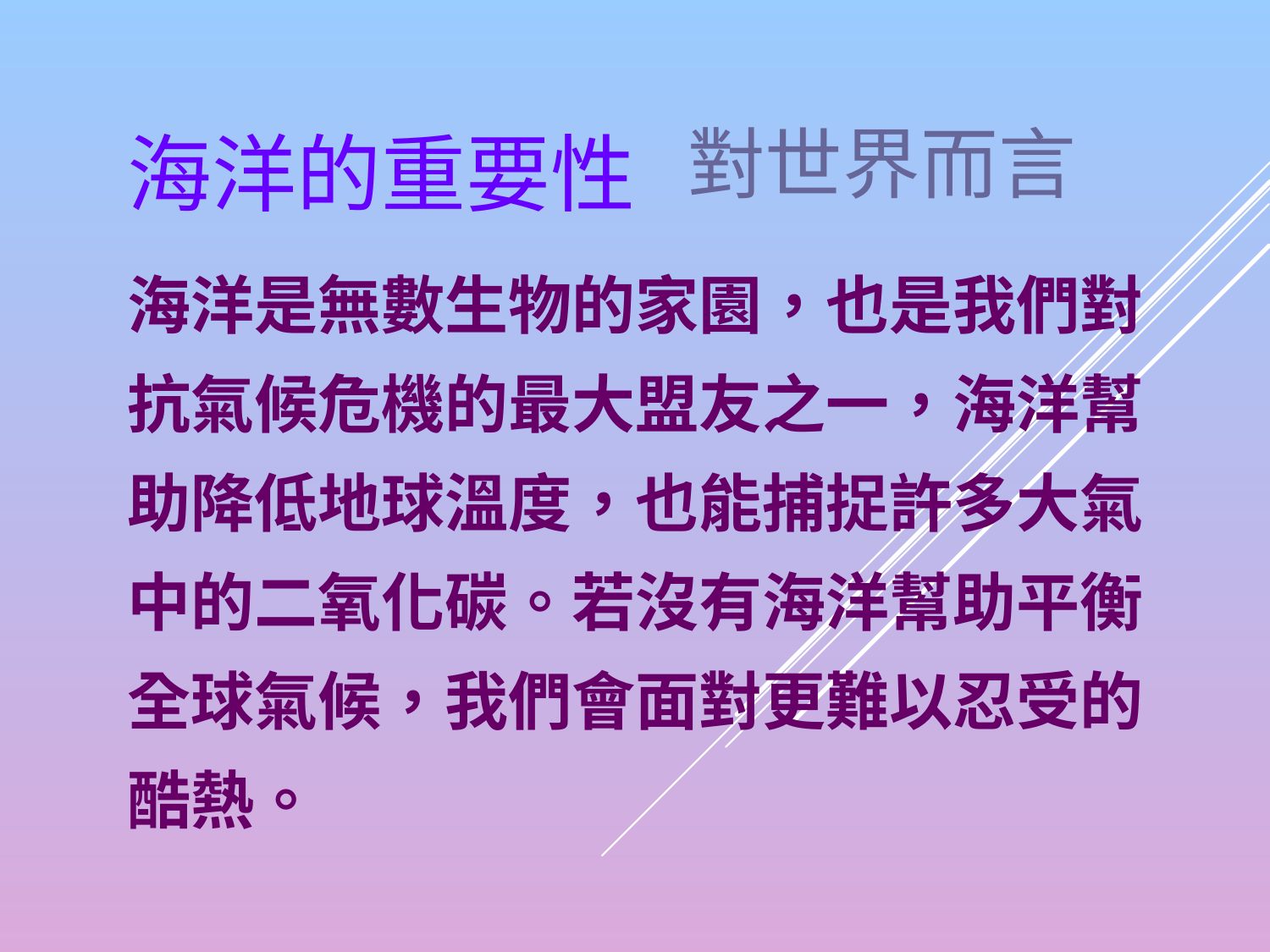

對世界而言
海洋的重要性
#
海洋是無數生物的家園，也是我們對抗氣候危機的最大盟友之一，海洋幫助降低地球溫度，也能捕捉許多大氣中的二氧化碳。若沒有海洋幫助平衡全球氣候，我們會面對更難以忍受的酷熱。